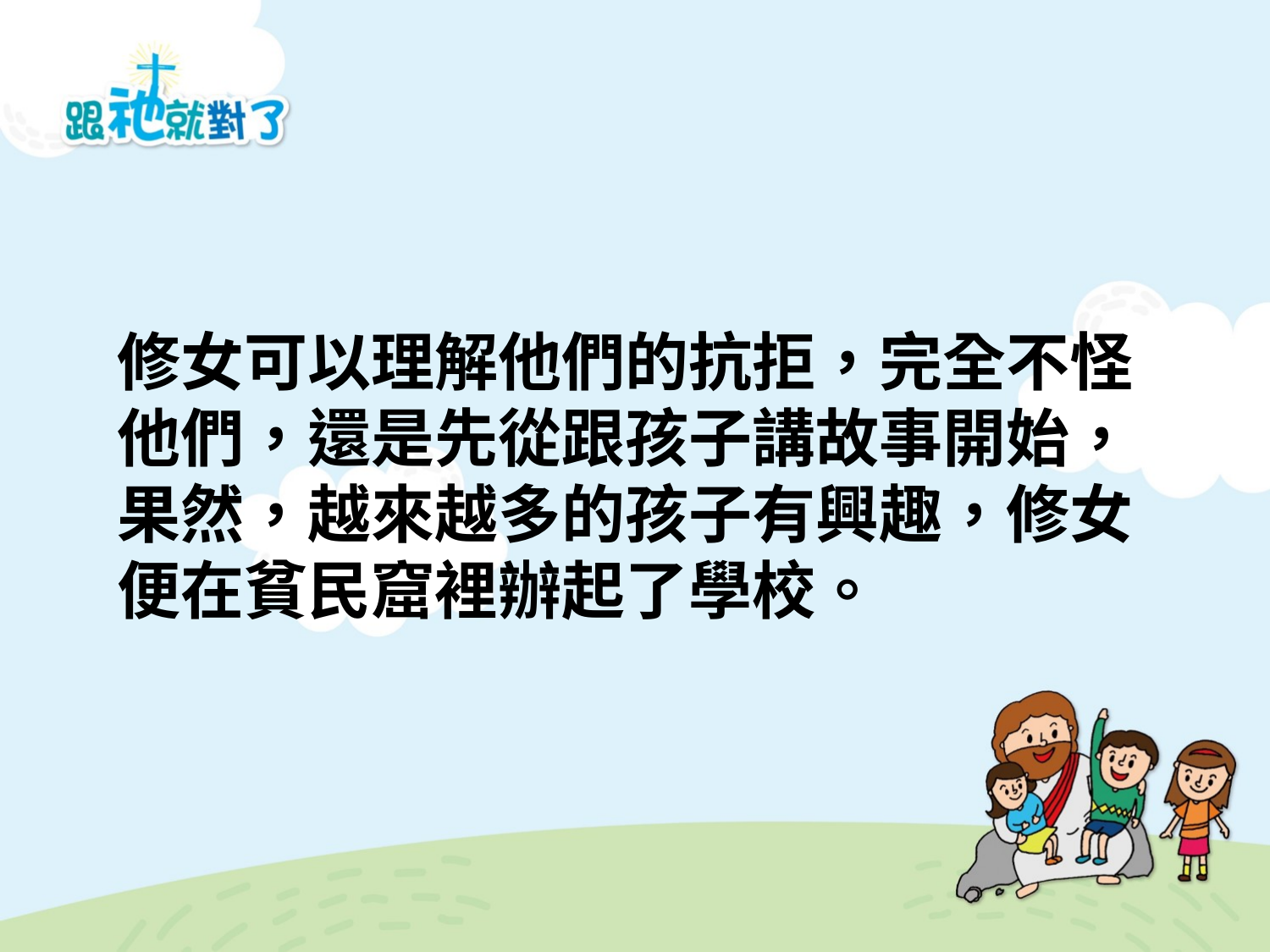

修女可以理解他們的抗拒，完全不怪他們，還是先從跟孩子講故事開始，果然，越來越多的孩子有興趣，修女便在貧民窟裡辦起了學校。